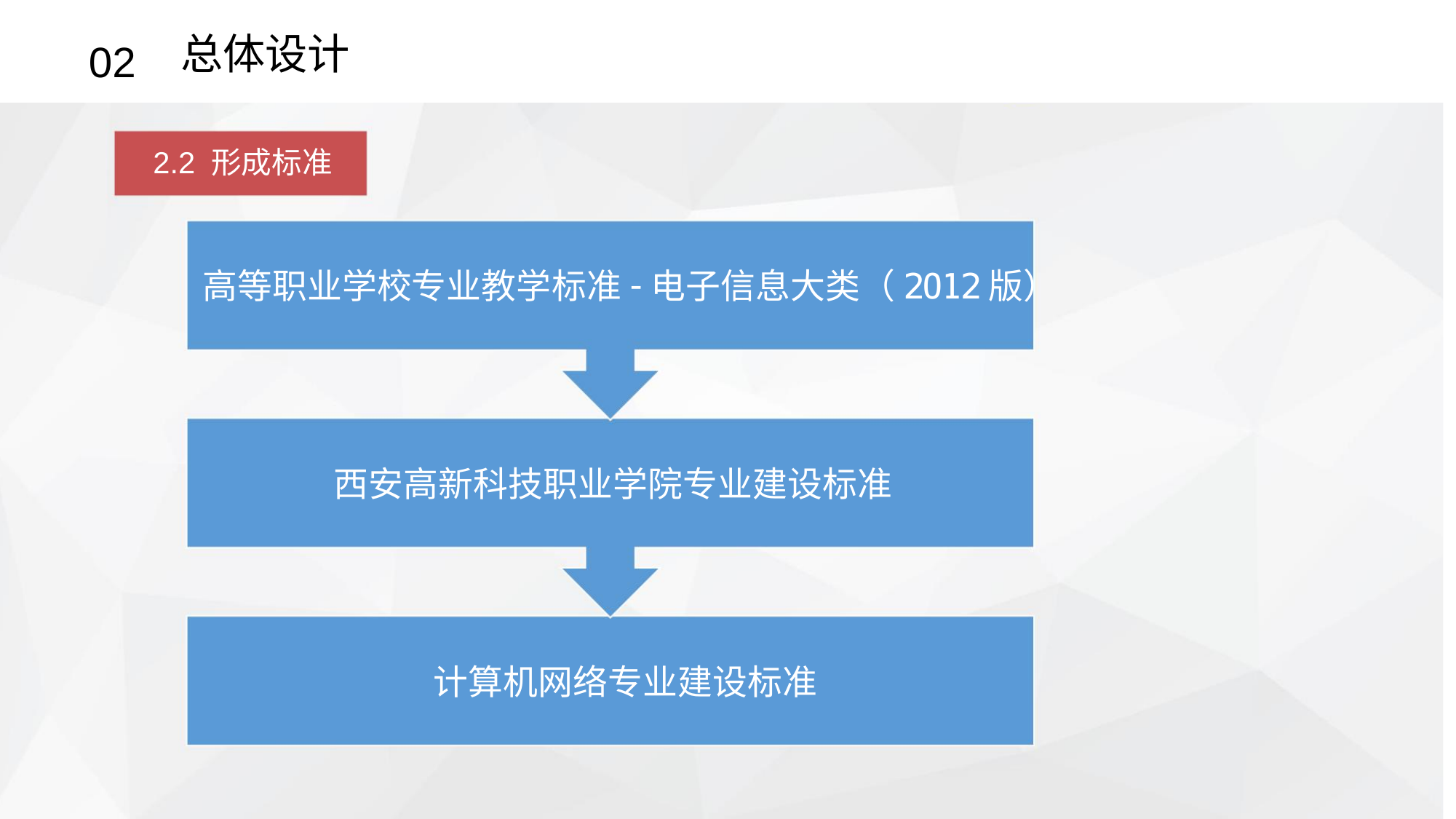

总体设计
02

2.2 形成标准
高等职业学校专业教学标准-电子信息大类（2012版）
西安高新科技职业学院专业建设标准
     计算机网络专业建设标准